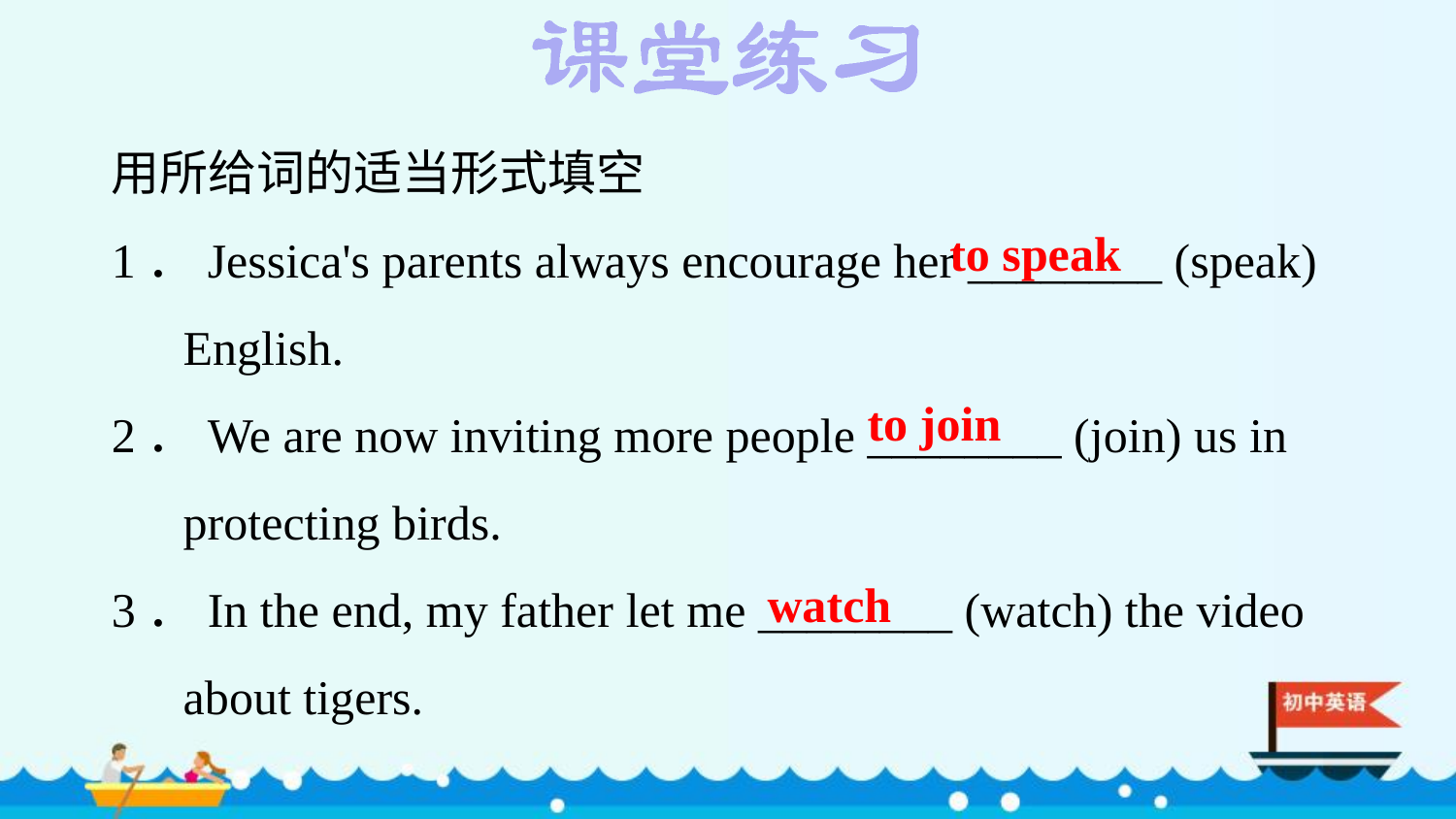

用所给词的适当形式填空
1．Jessica's parents always encourage her ________ (speak) English.
2．We are now inviting more people ________ (join) us in protecting birds.
3．In the end, my father let me ________ (watch) the video about tigers.
to speak
to join
watch